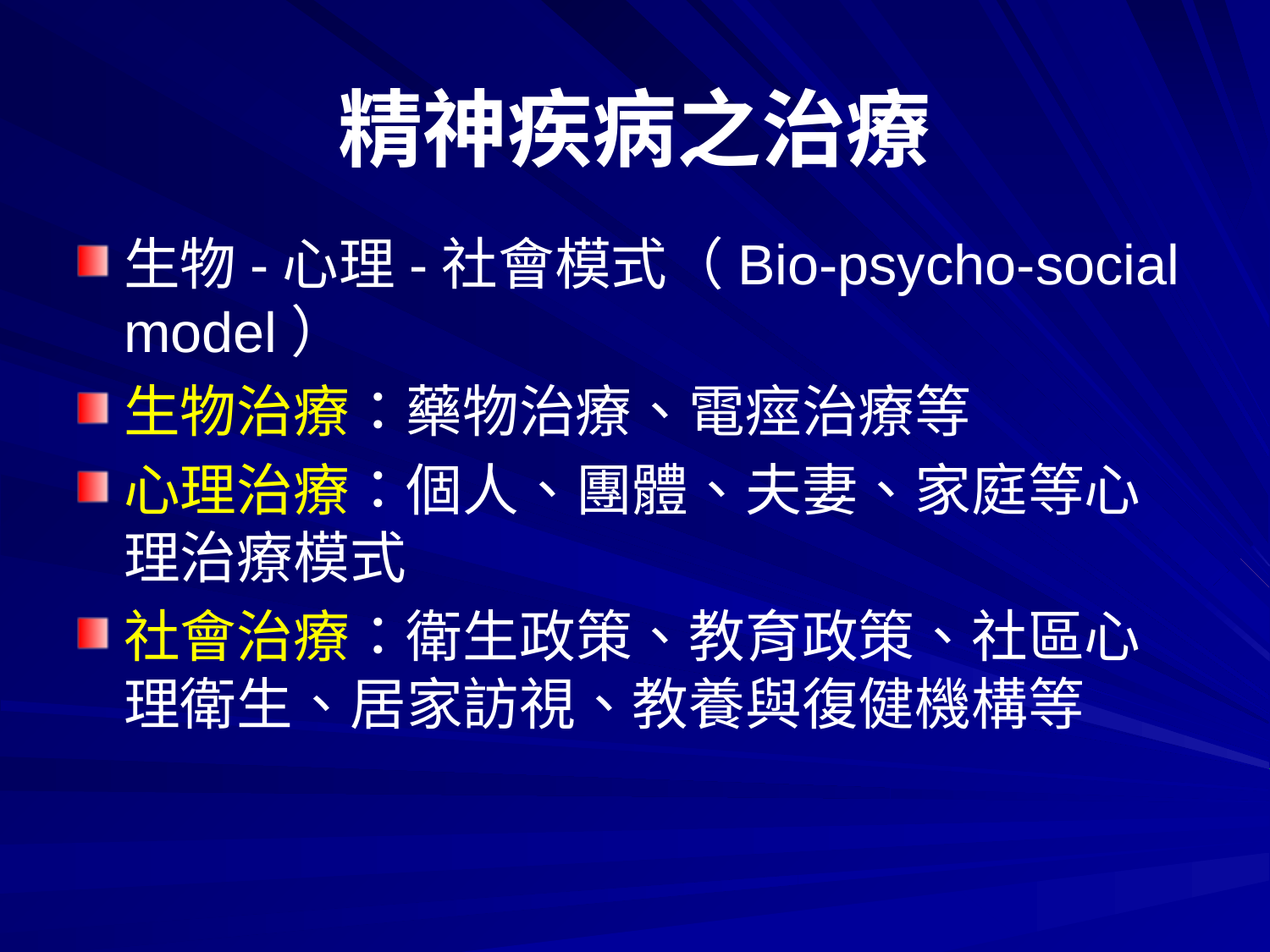

# 精神疾病之治療
生物-心理-社會模式（Bio-psycho-social model）
生物治療：藥物治療、電痙治療等
心理治療：個人、團體、夫妻、家庭等心理治療模式
社會治療：衛生政策、教育政策、社區心理衛生、居家訪視、教養與復健機構等